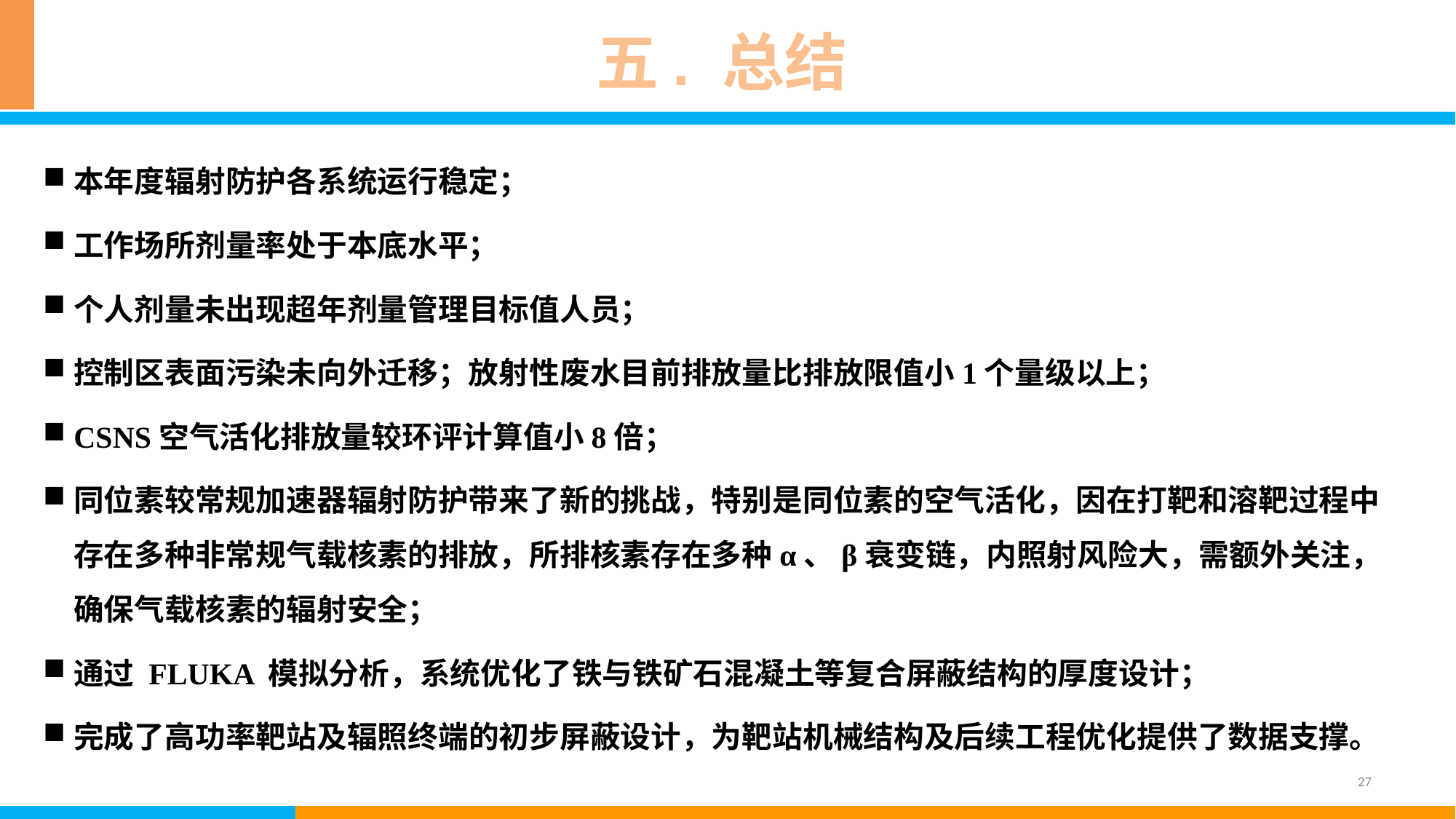

# 五. 总结
本年度辐射防护各系统运行稳定；
工作场所剂量率处于本底水平；
个人剂量未出现超年剂量管理目标值人员；
控制区表面污染未向外迁移；放射性废水目前排放量比排放限值小1个量级以上；
CSNS空气活化排放量较环评计算值小8倍；
同位素较常规加速器辐射防护带来了新的挑战，特别是同位素的空气活化，因在打靶和溶靶过程中存在多种非常规气载核素的排放，所排核素存在多种α、β衰变链，内照射风险大，需额外关注，确保气载核素的辐射安全；
通过 FLUKA 模拟分析，系统优化了铁与铁矿石混凝土等复合屏蔽结构的厚度设计；
完成了高功率靶站及辐照终端的初步屏蔽设计，为靶站机械结构及后续工程优化提供了数据支撑。
27